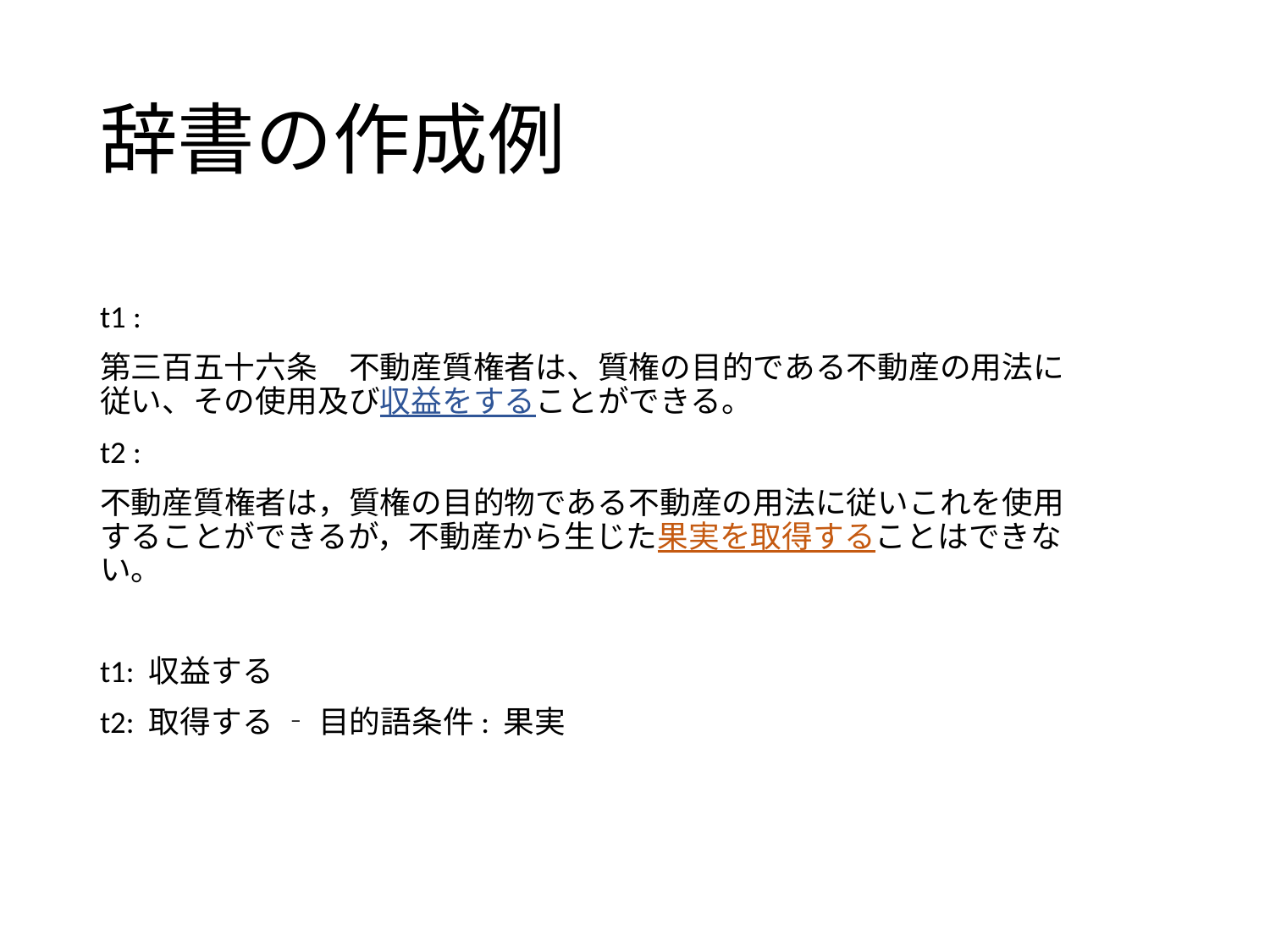

# 辞書の作成例
t1 :
第三百五十六条　不動産質権者は、質権の目的である不動産の用法に従い、その使用及び収益をすることができる。
t2 :
不動産質権者は，質権の目的物である不動産の用法に従いこれを使用することができるが，不動産から生じた果実を取得することはできない。

t1: 収益する
t2: 取得する ‐ 目的語条件: 果実